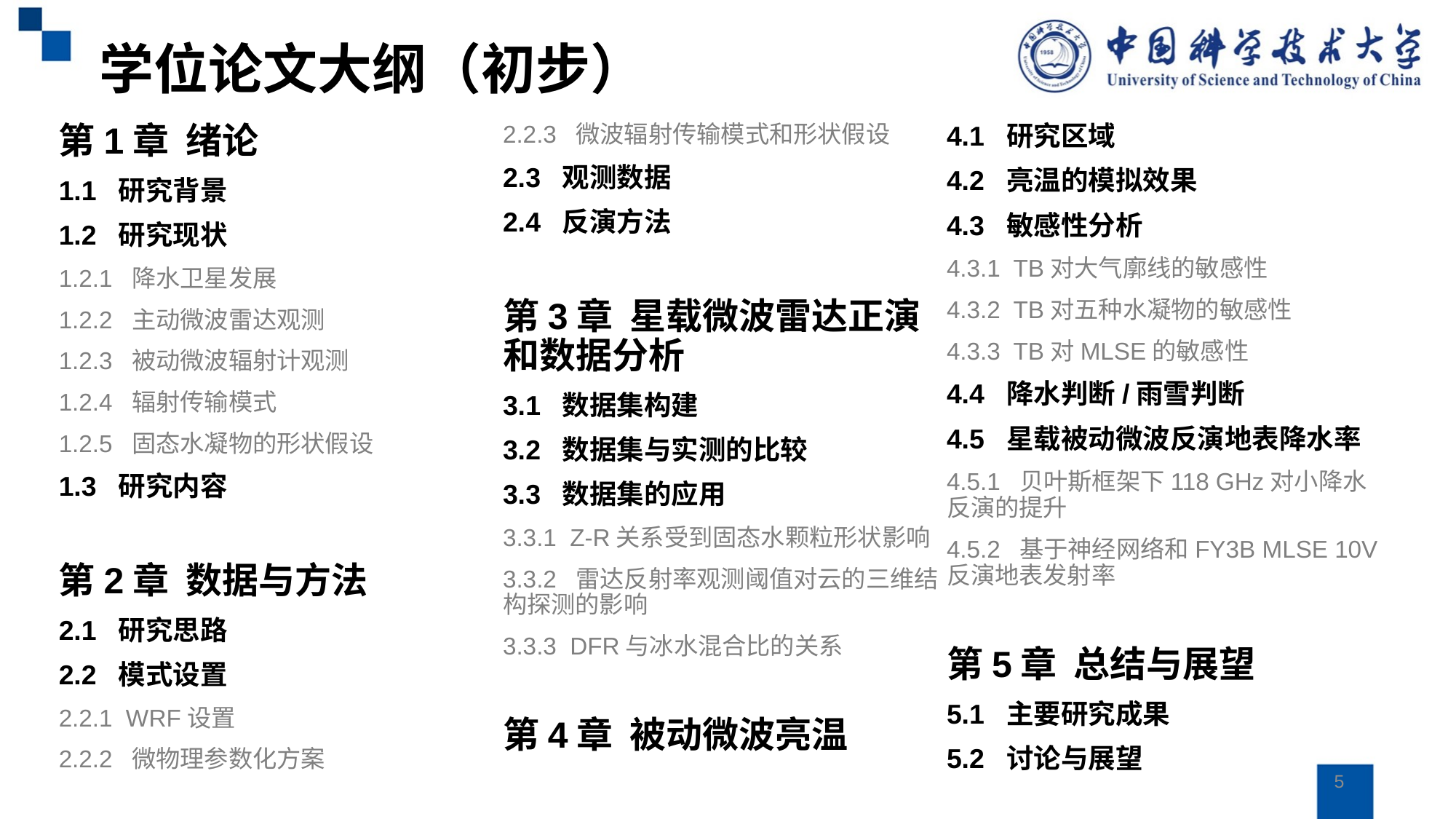

# 学位论文大纲（初步）
第1章  绪论
1.1  研究背景
1.2  研究现状
1.2.1  降水卫星发展
1.2.2  主动微波雷达观测
1.2.3  被动微波辐射计观测
1.2.4  辐射传输模式
1.2.5  固态水凝物的形状假设
1.3  研究内容

第2章  数据与方法
2.1  研究思路
2.2  模式设置
2.2.1  WRF设置
2.2.2  微物理参数化方案
2.2.3  微波辐射传输模式和形状假设
2.3  观测数据
2.4  反演方法

第3章  星载微波雷达正演和数据分析
3.1  数据集构建
3.2  数据集与实测的比较
3.3  数据集的应用
3.3.1  Z-R关系受到固态水颗粒形状影响
3.3.2  雷达反射率观测阈值对云的三维结构探测的影响
3.3.3  DFR与冰水混合比的关系

第4章  被动微波亮温
4.1  研究区域
4.2  亮温的模拟效果
4.3  敏感性分析
4.3.1  TB对大气廓线的敏感性
4.3.2  TB对五种水凝物的敏感性
4.3.3  TB对MLSE的敏感性
4.4  降水判断/雨雪判断
4.5  星载被动微波反演地表降水率
4.5.1  贝叶斯框架下118 GHz对小降水反演的提升
4.5.2  基于神经网络和FY3B MLSE 10V反演地表发射率

第5章  总结与展望
5.1  主要研究成果
5.2  讨论与展望
5